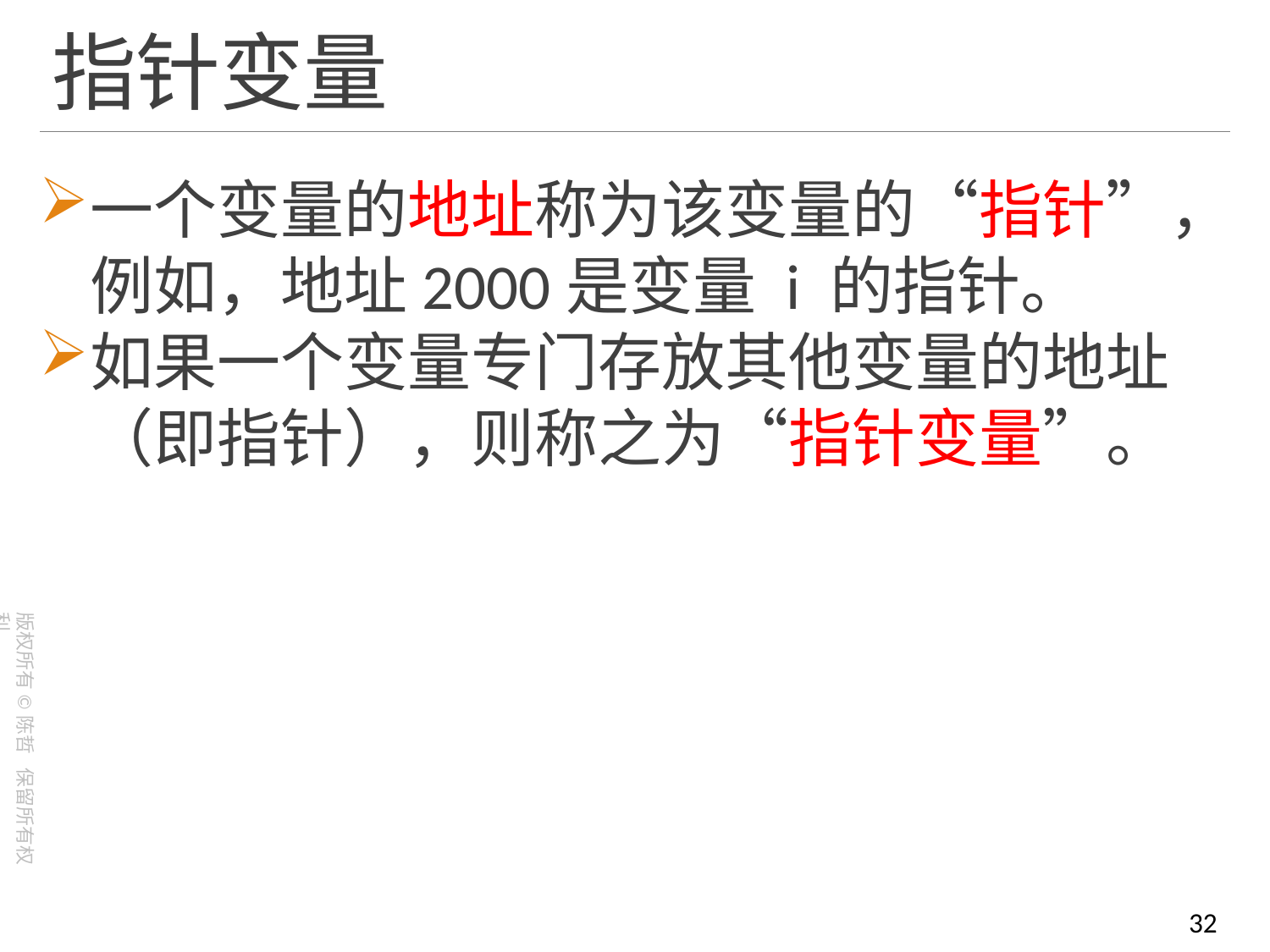

# 指针变量
一个变量的地址称为该变量的“指针”，例如，地址2000是变量 i 的指针。
如果一个变量专门存放其他变量的地址（即指针），则称之为“指针变量”。
32